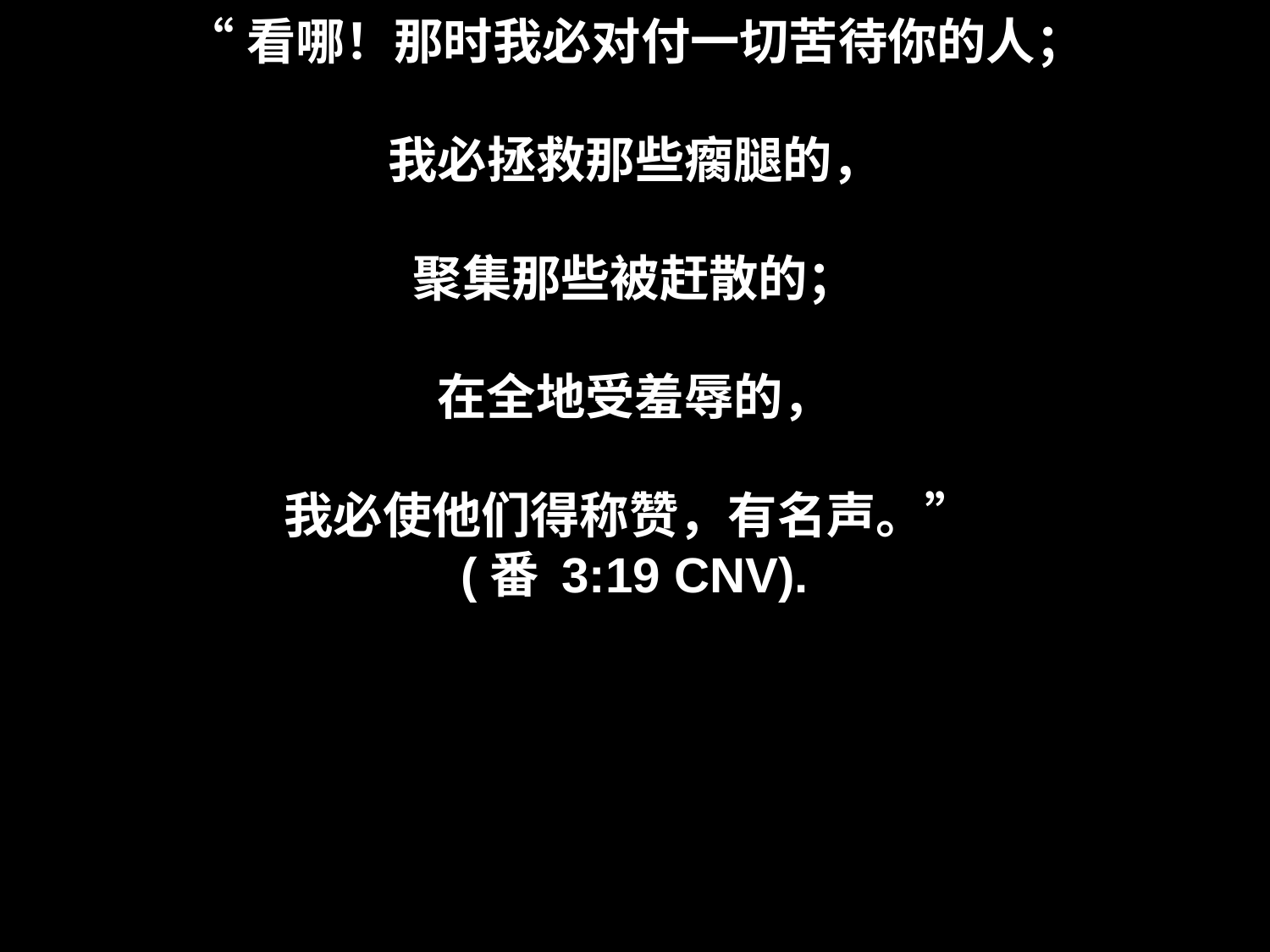

# “看哪！那时我必对付一切苦待你的人； 我必拯救那些瘸腿的， 聚集那些被赶散的； 在全地受羞辱的， 我必使他们得称赞，有名声。” (番 3:19 CNV).